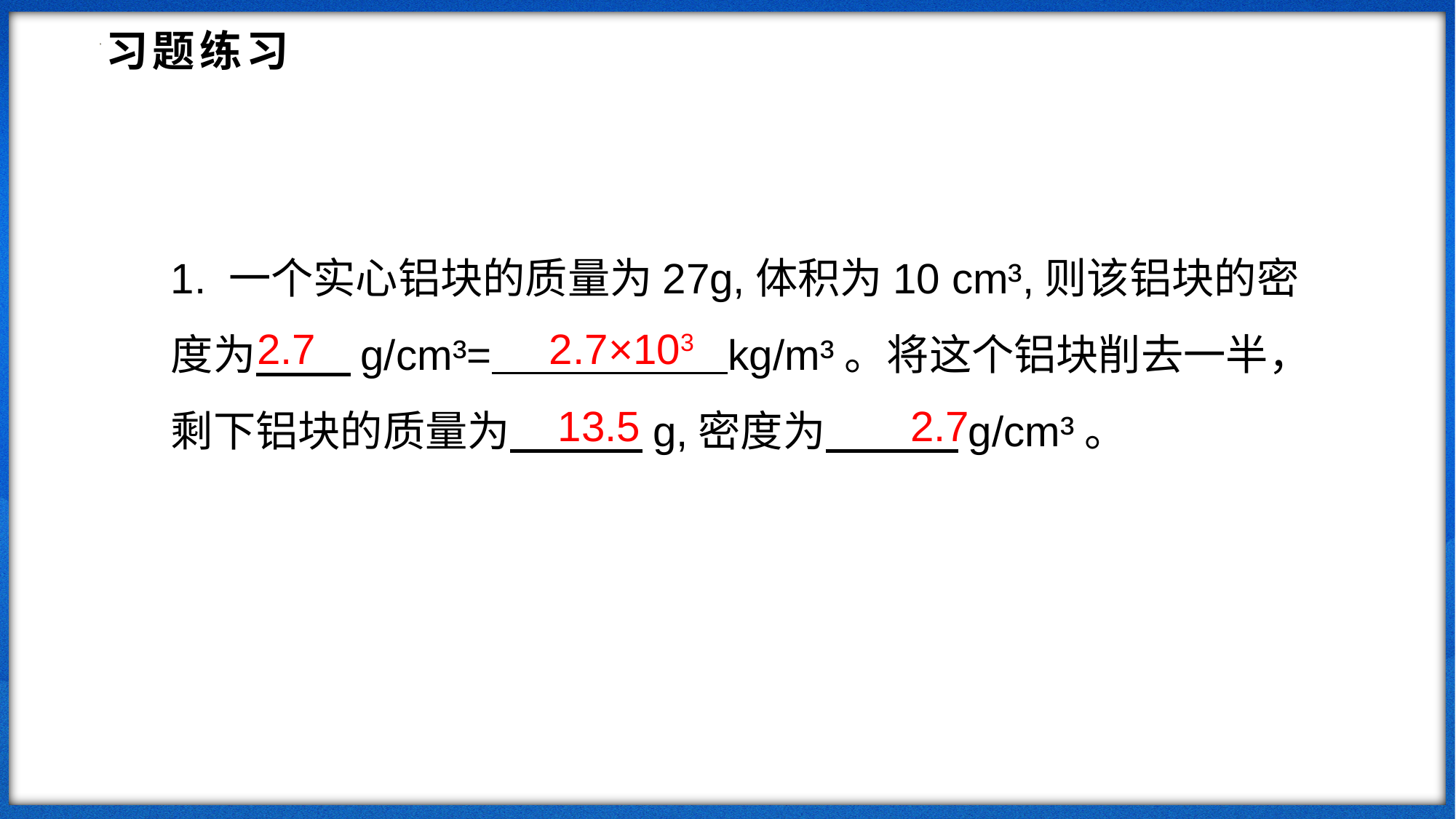

习题练习
1. 一个实心铝块的质量为27g,体积为10 cm³,则该铝块的密度为          g/cm³=                    kg/m³。将这个铝块削去一半，剩下铝块的质量为              g,密度为              g/cm³。
2.7
2.7×103
13.5
2.7